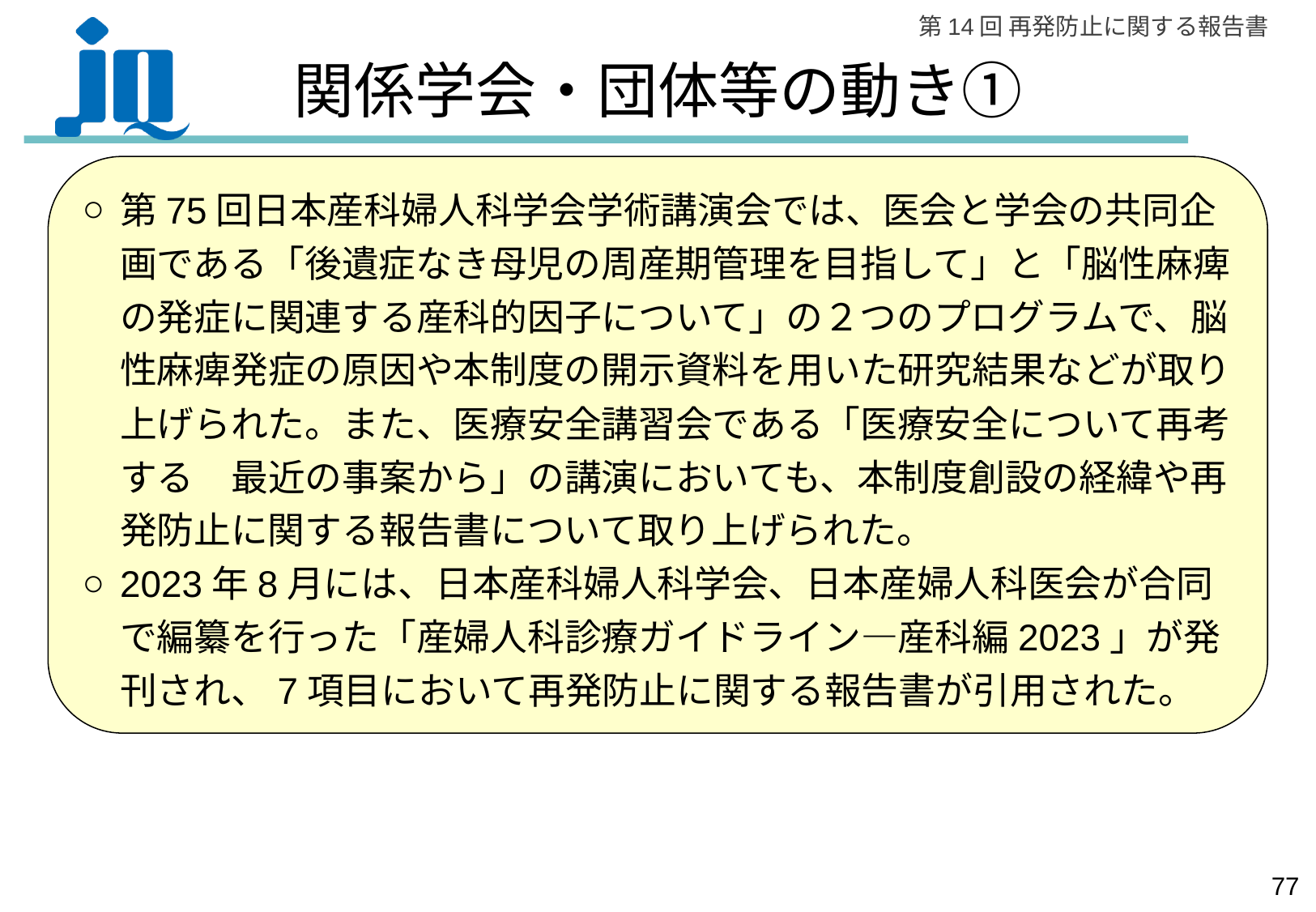

# 関係学会・団体等の動き①
第75回日本産科婦人科学会学術講演会では、医会と学会の共同企画である「後遺症なき母児の周産期管理を目指して」と「脳性麻痺の発症に関連する産科的因子について」の２つのプログラムで、脳性麻痺発症の原因や本制度の開示資料を用いた研究結果などが取り上げられた。また、医療安全講習会である「医療安全について再考する　最近の事案から」の講演においても、本制度創設の経緯や再発防止に関する報告書について取り上げられた。
2023年8月には、日本産科婦人科学会、日本産婦人科医会が合同で編纂を行った「産婦人科診療ガイドライン―産科編2023」が発刊され、7項目において再発防止に関する報告書が引用された。
77